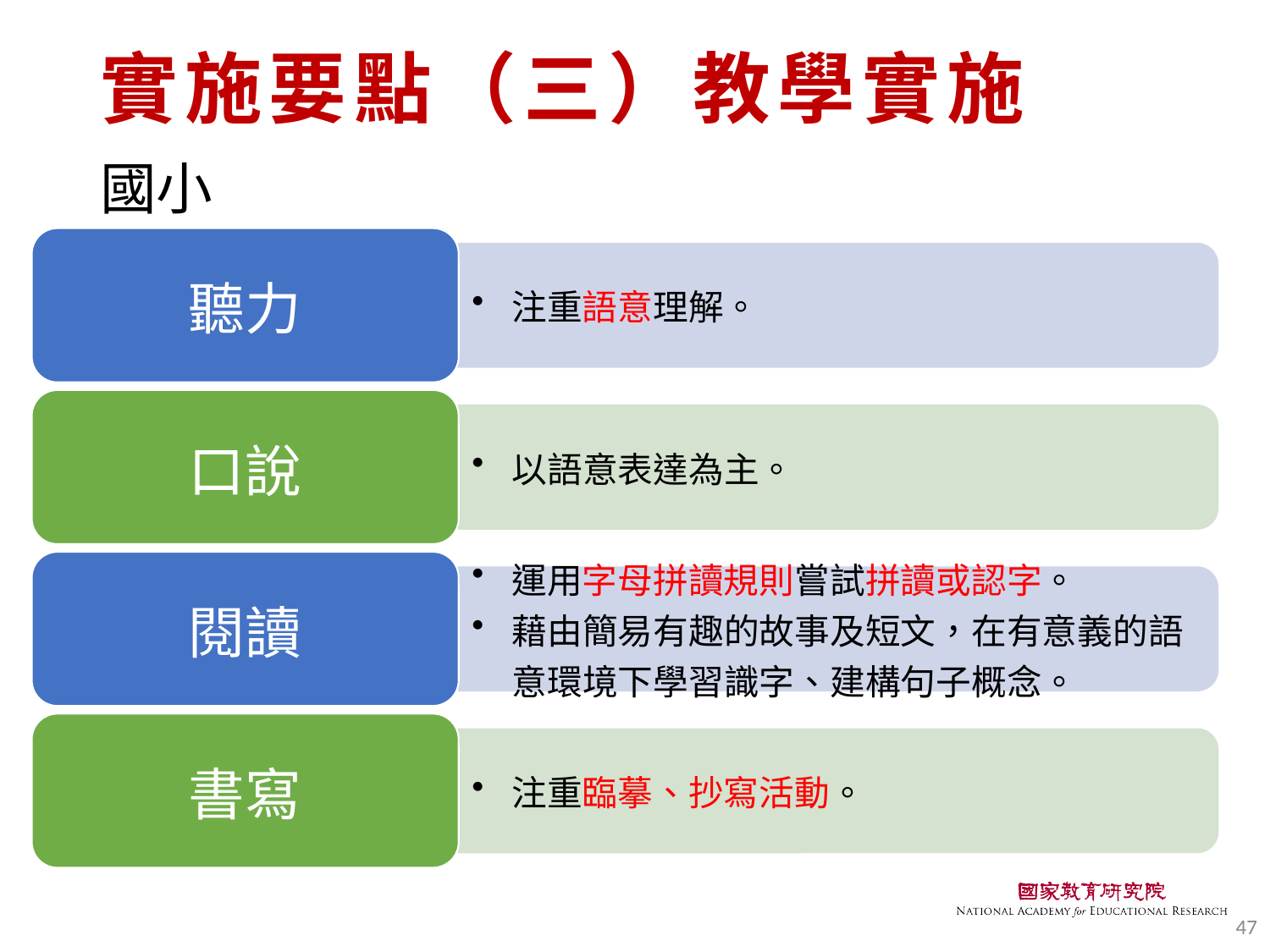

# 實施要點（三）教學實施
國小
聽力
注重語意理解。
口說
以語意表達為主。
閱讀
運用字母拼讀規則嘗試拼讀或認字。
藉由簡易有趣的故事及短文，在有意義的語意環境下學習識字、建構句子概念。
注重臨摹、抄寫活動。
書寫
47